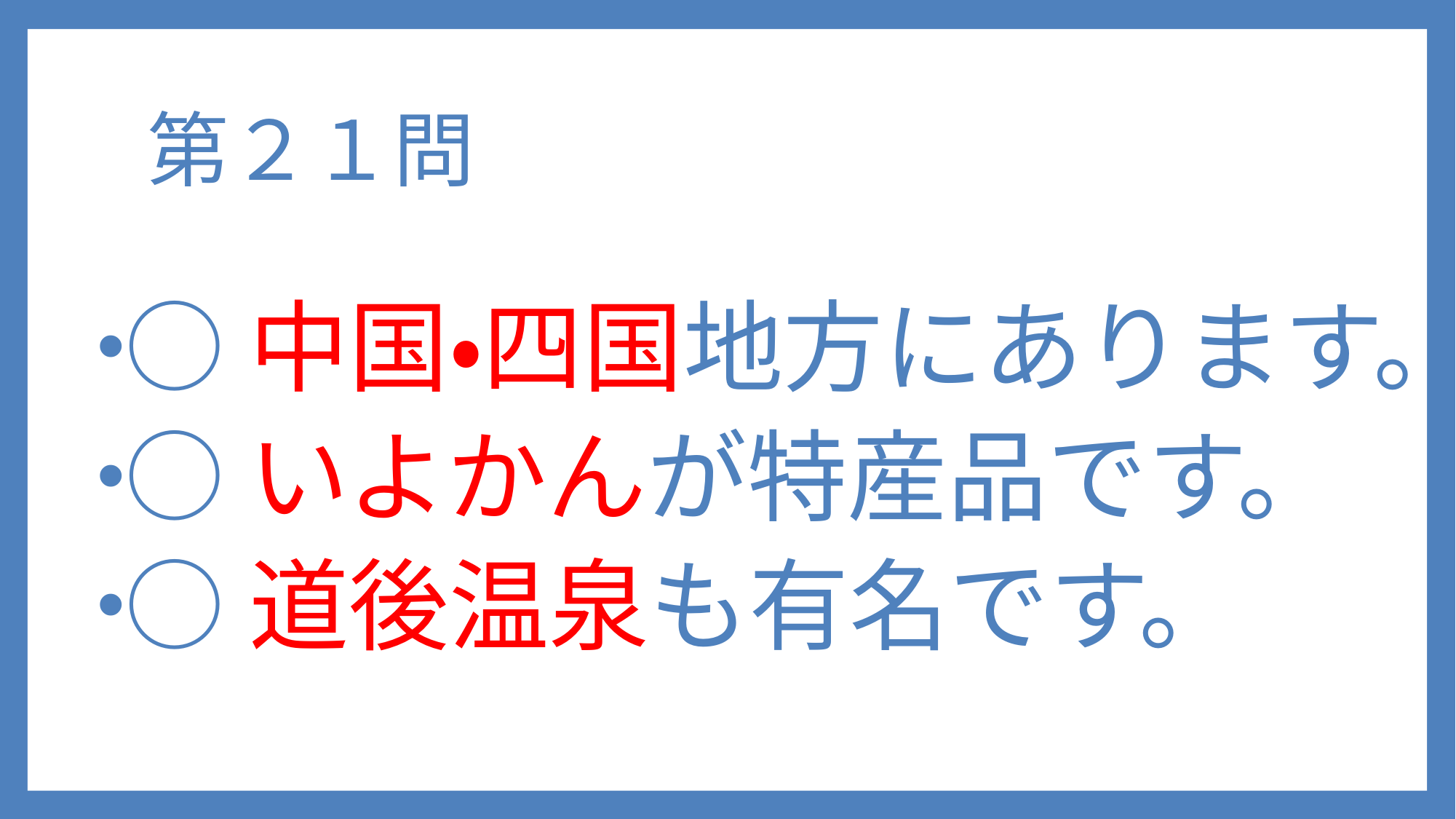

# 第２１問
○中国・四国地方にあります。
○いよかんが特産品です。
○道後温泉も有名です。